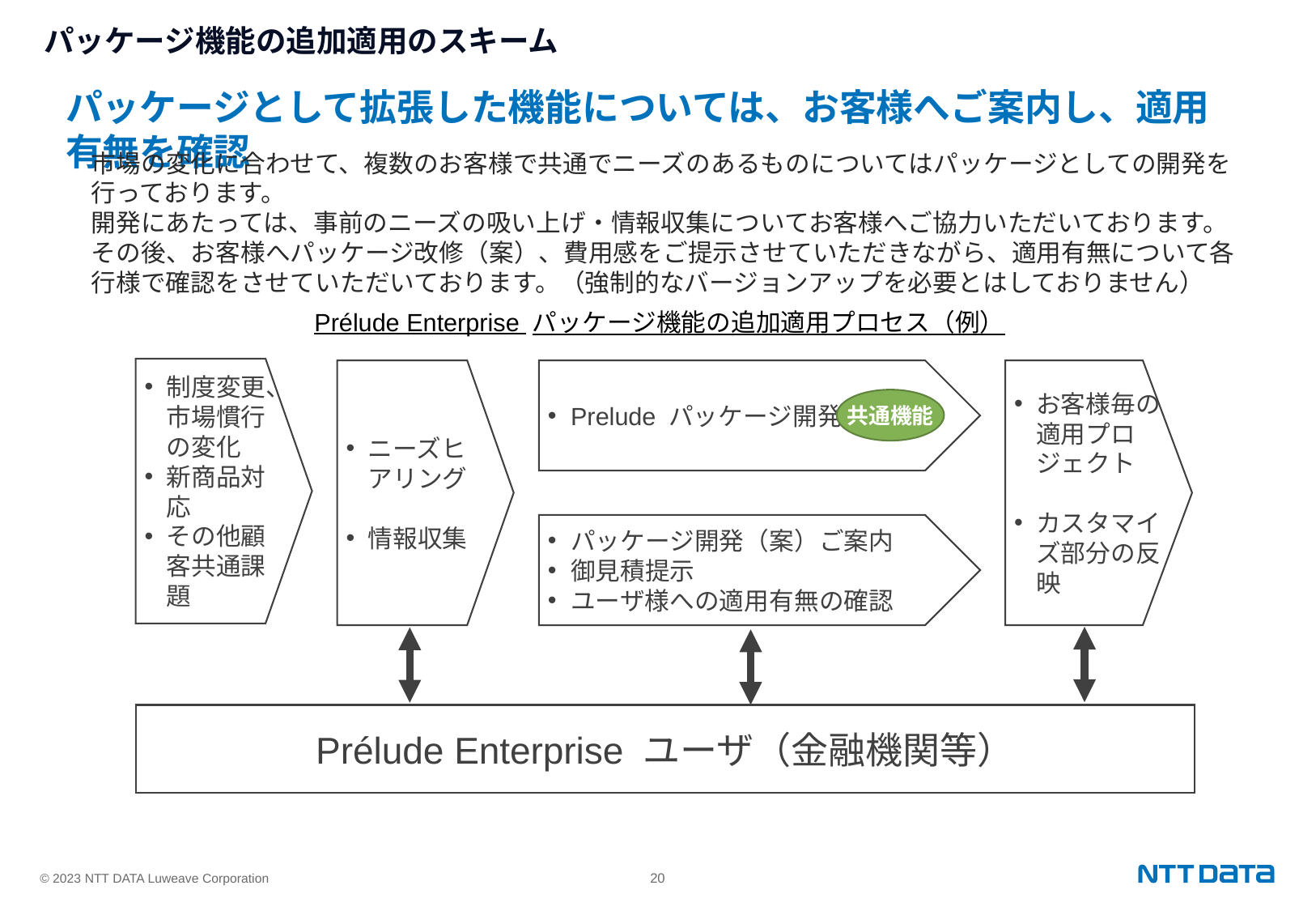

# パッケージ機能の追加適用のスキーム
パッケージとして拡張した機能については、お客様へご案内し、適用有無を確認
市場の変化に合わせて、複数のお客様で共通でニーズのあるものについてはパッケージとしての開発を行っております。
開発にあたっては、事前のニーズの吸い上げ・情報収集についてお客様へご協力いただいております。その後、お客様へパッケージ改修（案）、費用感をご提示させていただきながら、適用有無について各行様で確認をさせていただいております。（強制的なバージョンアップを必要とはしておりません）
Prélude Enterprise パッケージ機能の追加適用プロセス（例）
制度変更、市場慣行の変化
新商品対応
その他顧客共通課題
ニーズヒアリング

情報収集
お客様毎の適用プロジェクト

カスタマイズ部分の反映
Prelude パッケージ開発
共通機能
パッケージ開発（案）ご案内
御見積提示
ユーザ様への適用有無の確認
Prélude Enterprise ユーザ（金融機関等）